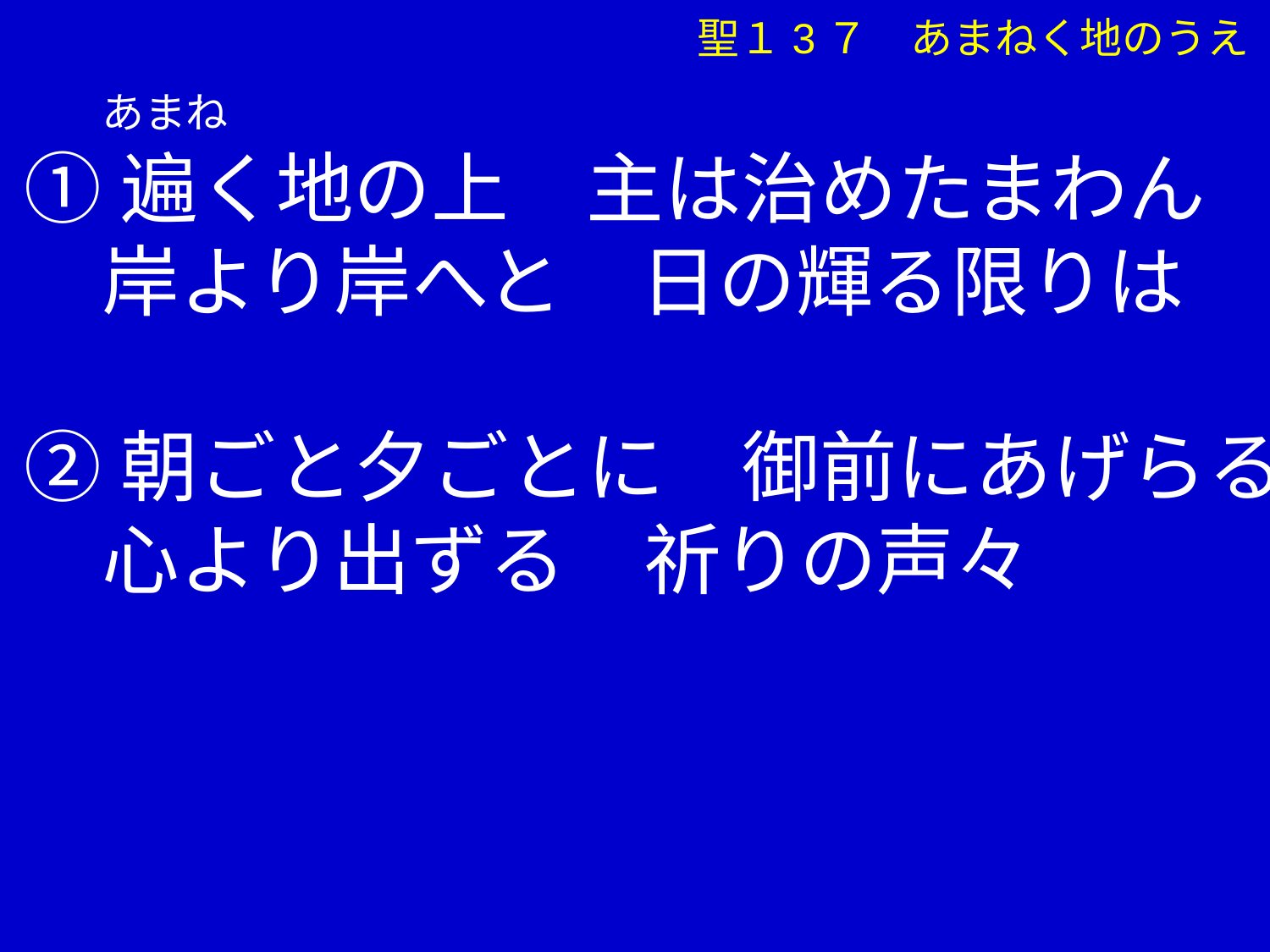

聖１3７　あまねく地のうえ
     あまね
①遍く地の上　主は治めたまわん
　岸より岸へと　日の輝る限りは

②朝ごと夕ごとに　御前にあげらる
　心より出ずる　祈りの声々